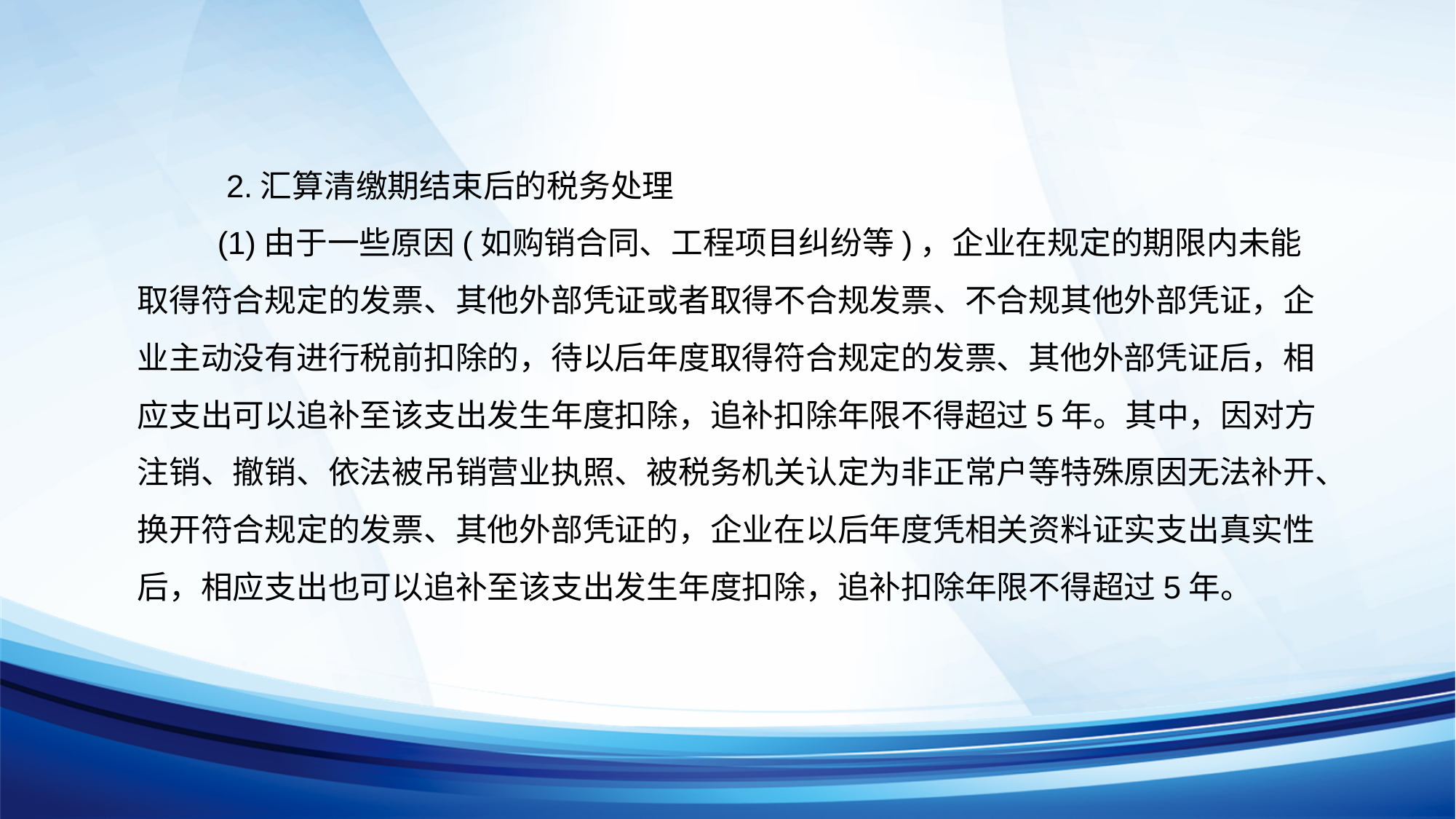

2.汇算清缴期结束后的税务处理
         (1)由于一些原因(如购销合同、工程项目纠纷等)，企业在规定的期限内未能取得符合规定的发票、其他外部凭证或者取得不合规发票、不合规其他外部凭证，企业主动没有进行税前扣除的，待以后年度取得符合规定的发票、其他外部凭证后，相应支出可以追补至该支出发生年度扣除，追补扣除年限不得超过5年。其中，因对方注销、撤销、依法被吊销营业执照、被税务机关认定为非正常户等特殊原因无法补开、换开符合规定的发票、其他外部凭证的，企业在以后年度凭相关资料证实支出真实性后，相应支出也可以追补至该支出发生年度扣除，追补扣除年限不得超过5年。